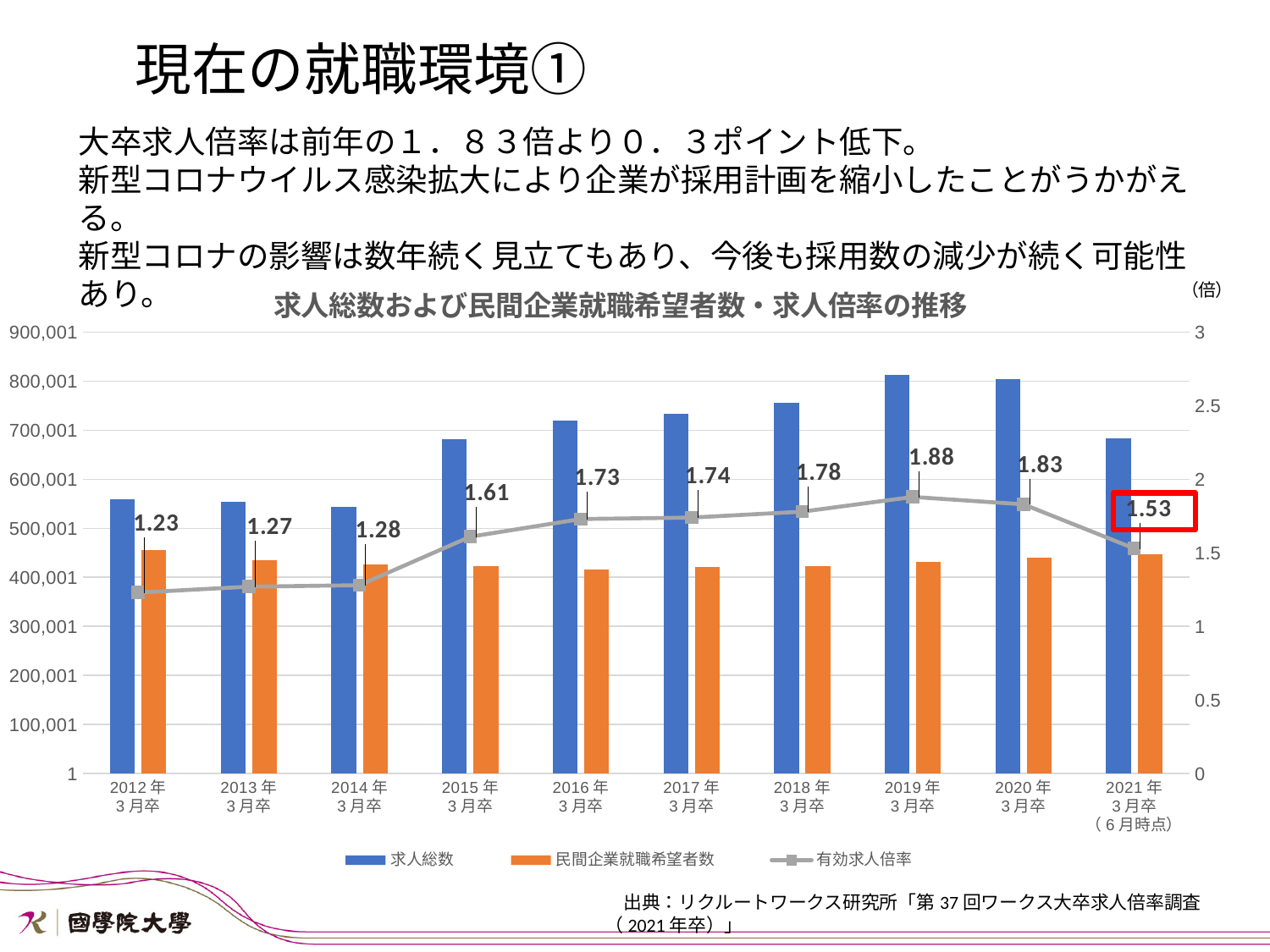

現在の就職環境①

大卒求人倍率は前年の１．８３倍より０．３ポイント低下。
新型コロナウイルス感染拡大により企業が採用計画を縮小したことがうかがえる。
新型コロナの影響は数年続く見立てもあり、今後も採用数の減少が続く可能性あり。

### Chart: 求人総数および民間企業就職希望者数・求人倍率の推移

| Category | 求人総数 | 民間企業就職希望者数 | 有効求人倍率 |
|---|---|---|---|
| 2012年
3月卒 | 559700.0 | 454900.0 | 1.23 |
| 2013年
3月卒 | 553800.0 | 434500.0 | 1.27 |
| 2014年
3月卒 | 543500.0 | 425700.0 | 1.28 |
| 2015年
3月卒 | 682500.0 | 423200.0 | 1.61 |
| 2016年
3月卒 | 719300.0 | 416700.0 | 1.73 |
| 2017年
3月卒 | 734300.0 | 421900.0 | 1.74 |
| 2018年
3月卒 | 755100.0 | 423200.0 | 1.78 |
| 2019年
3月卒 | 813500.0 | 432200.0 | 1.88 |
| 2020年
3月卒 | 804700.0 | 439500.0 | 1.83 |
| 2021年
3月卒
（6月時点） | 683000.0 | 447100.0 | 1.53 |
　出典：リクルートワークス研究所「第37回ワークス大卒求人倍率調査（2021年卒）」